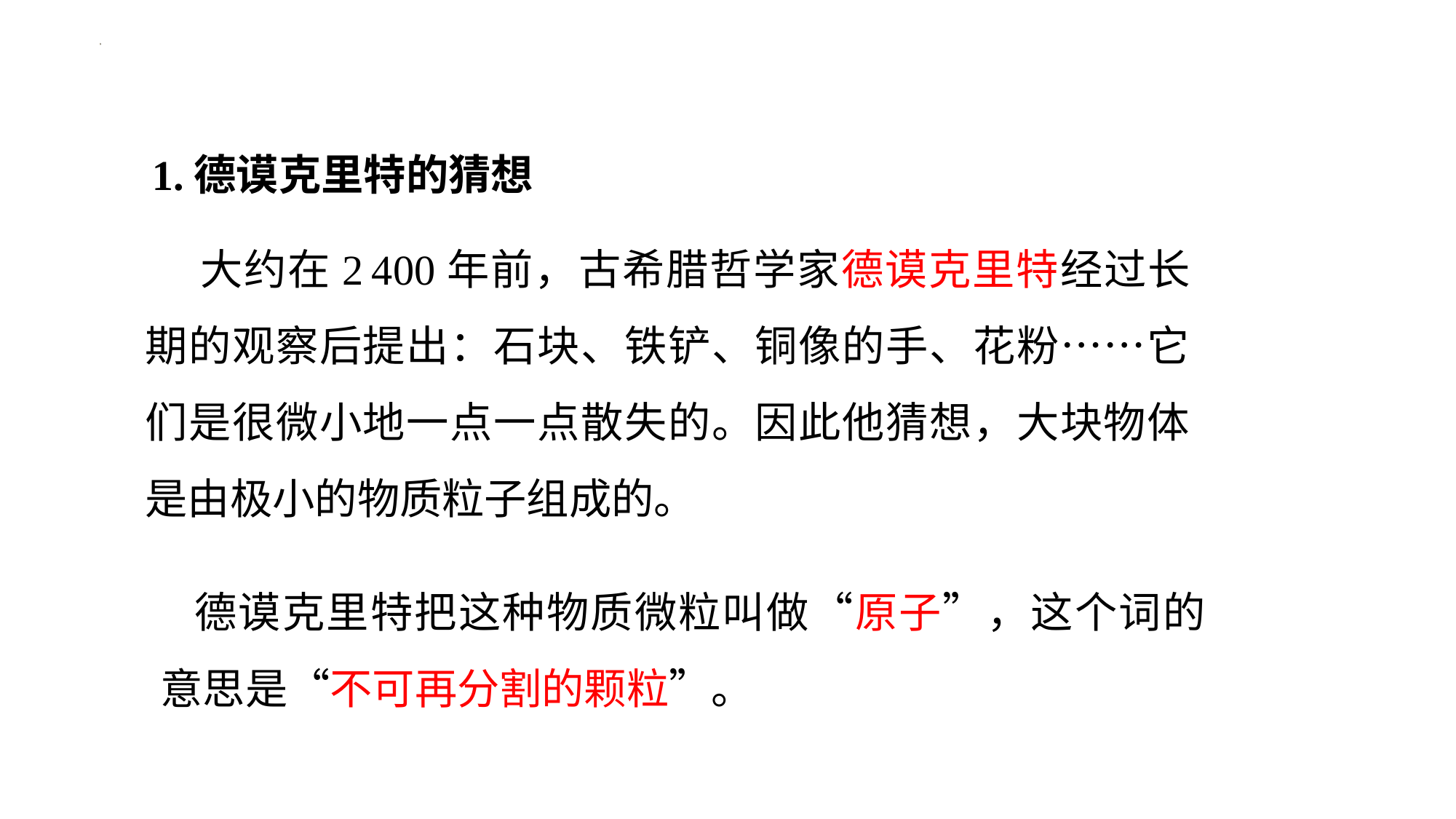

1.德谟克里特的猜想
    大约在2 400年前，古希腊哲学家德谟克里特经过长期的观察后提出：石块、铁铲、铜像的手、花粉……它们是很微小地一点一点散失的。因此他猜想，大块物体是由极小的物质粒子组成的。
  德谟克里特把这种物质微粒叫做“原子”，这个词的意思是“不可再分割的颗粒”。